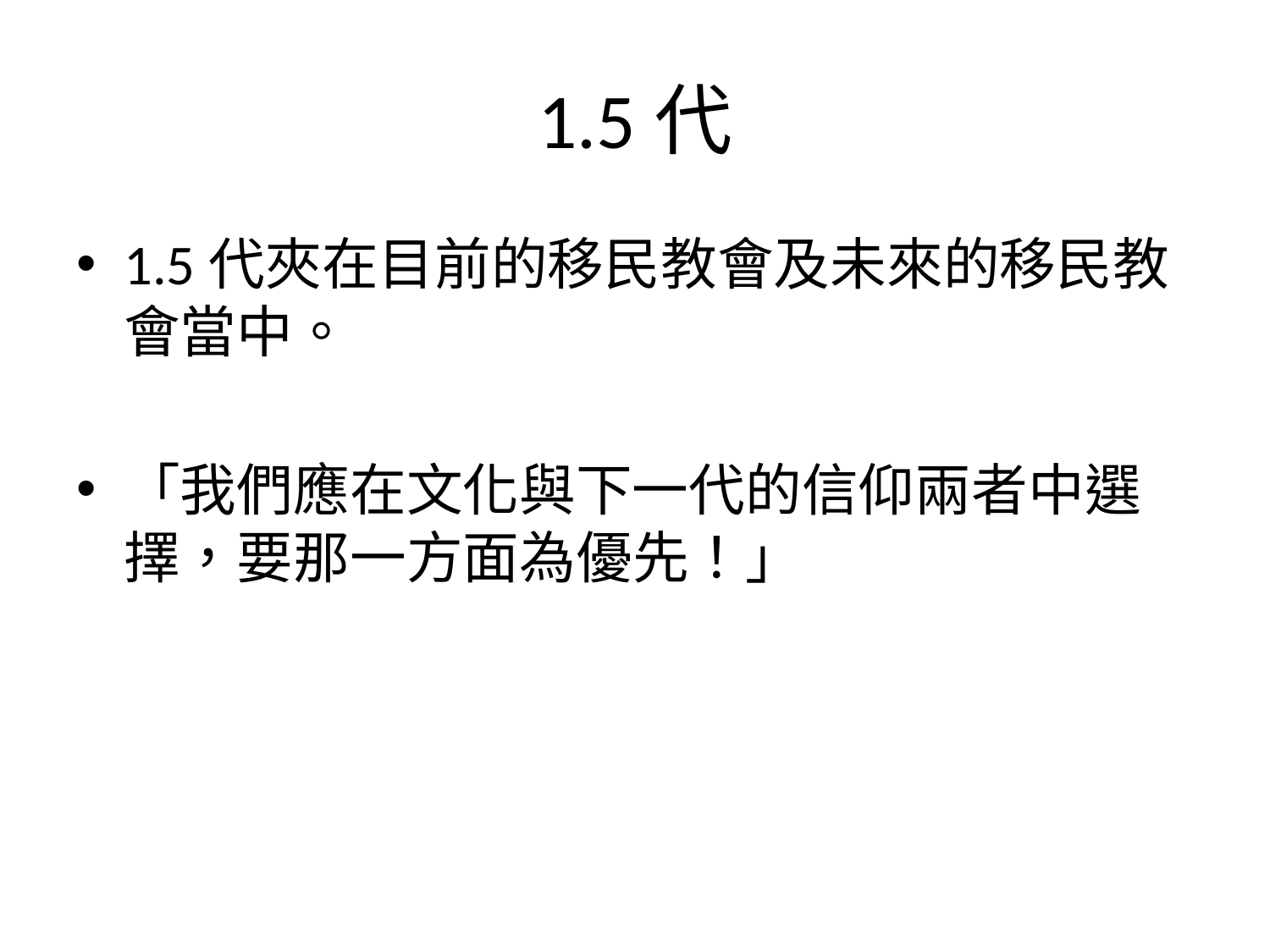

# 1.5代
1.5代夾在目前的移民教會及未來的移民教會當中。

「我們應在文化與下一代的信仰兩者中選擇，要那一方面為優先！」